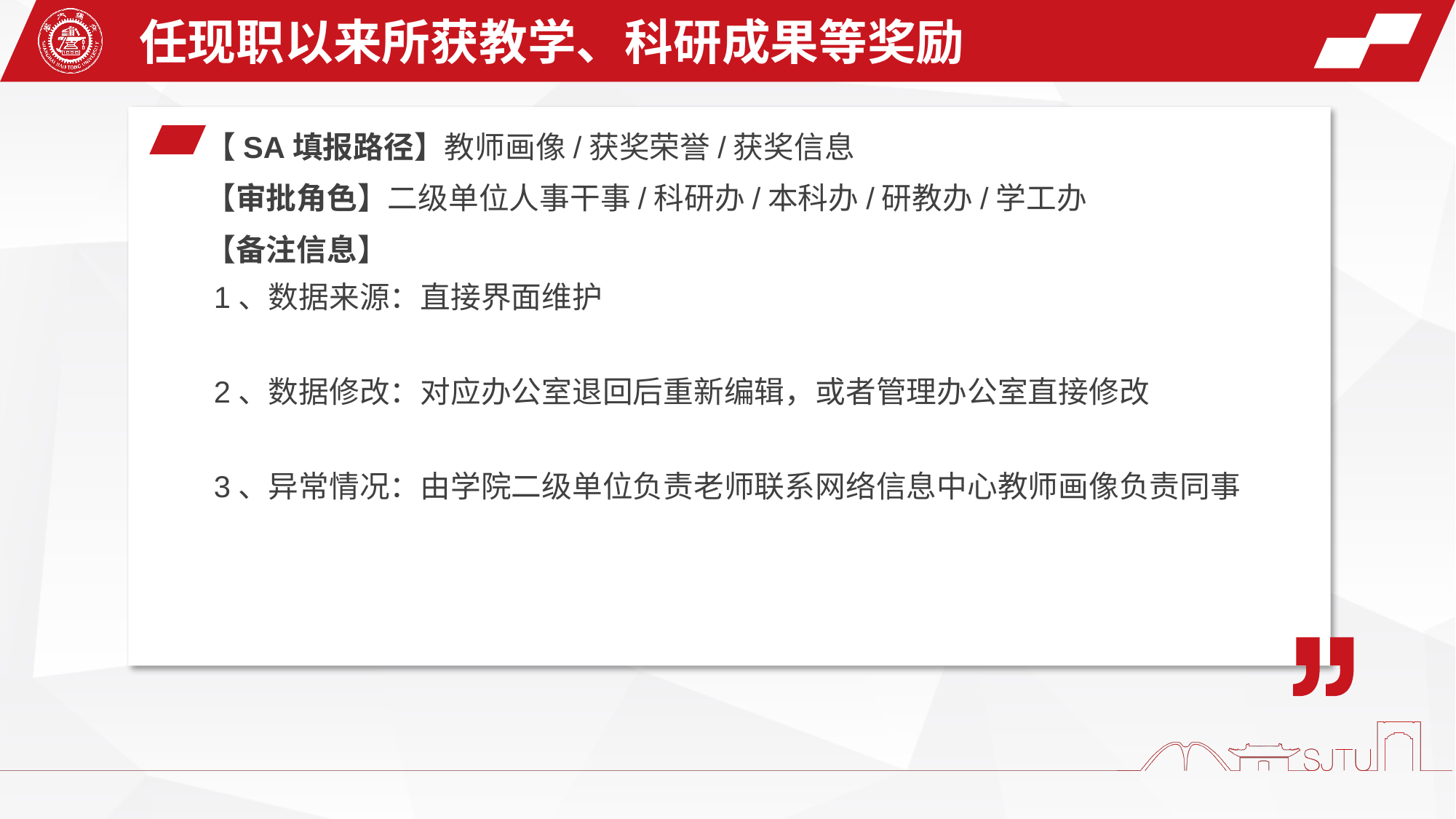

任现职以来所获教学、科研成果等奖励

【SA填报路径】教师画像/获奖荣誉/获奖信息

【审批角色】二级单位人事干事/科研办/本科办/研教办/学工办
【备注信息】
 1、数据来源：直接界面维护

 2、数据修改：对应办公室退回后重新编辑，或者管理办公室直接修改

 3、异常情况：由学院二级单位负责老师联系网络信息中心教师画像负责同事